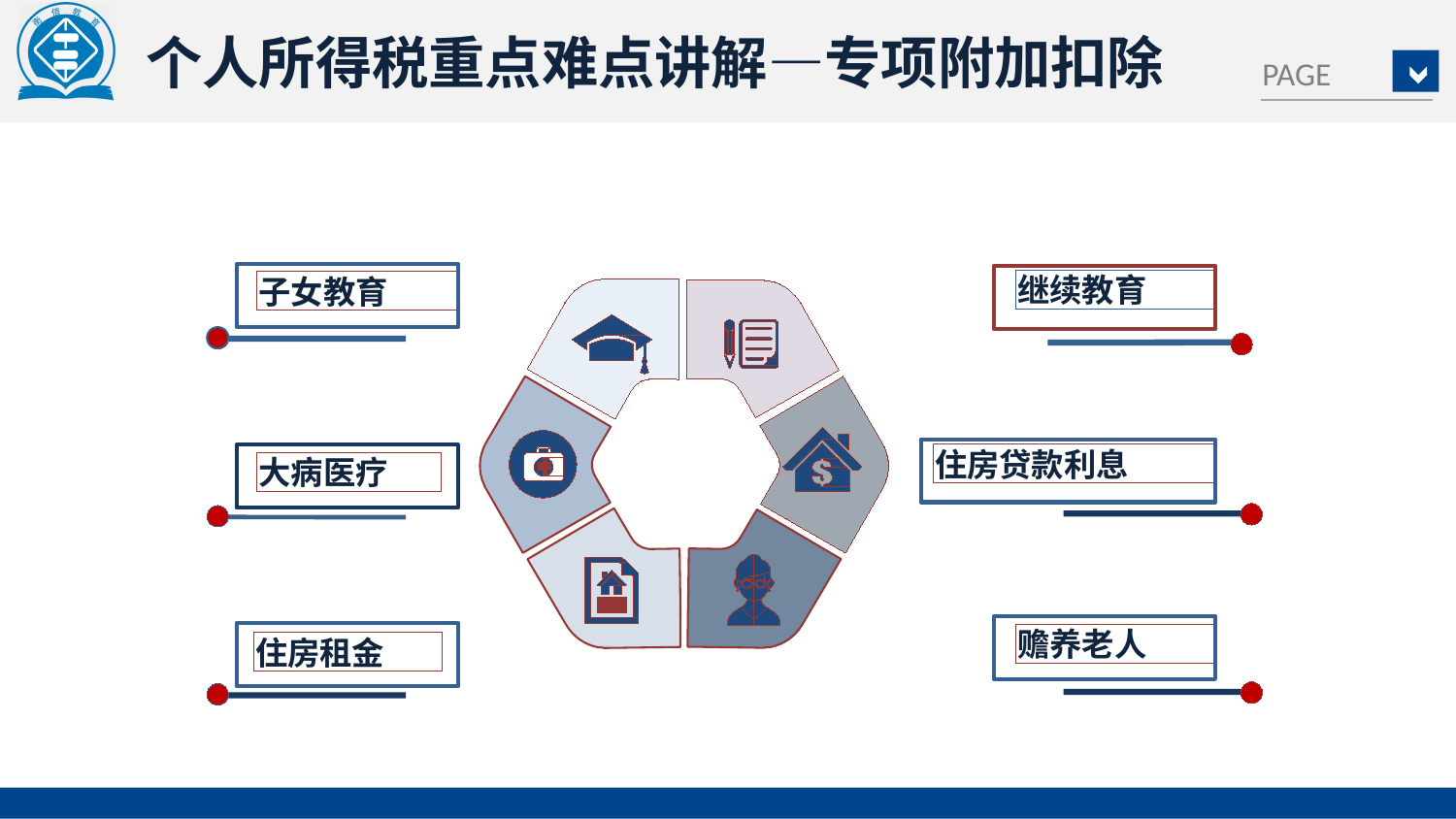

个人所得税重点难点讲解—专项附加扣除
17

继续教育
子女教育

住房贷款利息

大病医疗

赡养老人
住房租金